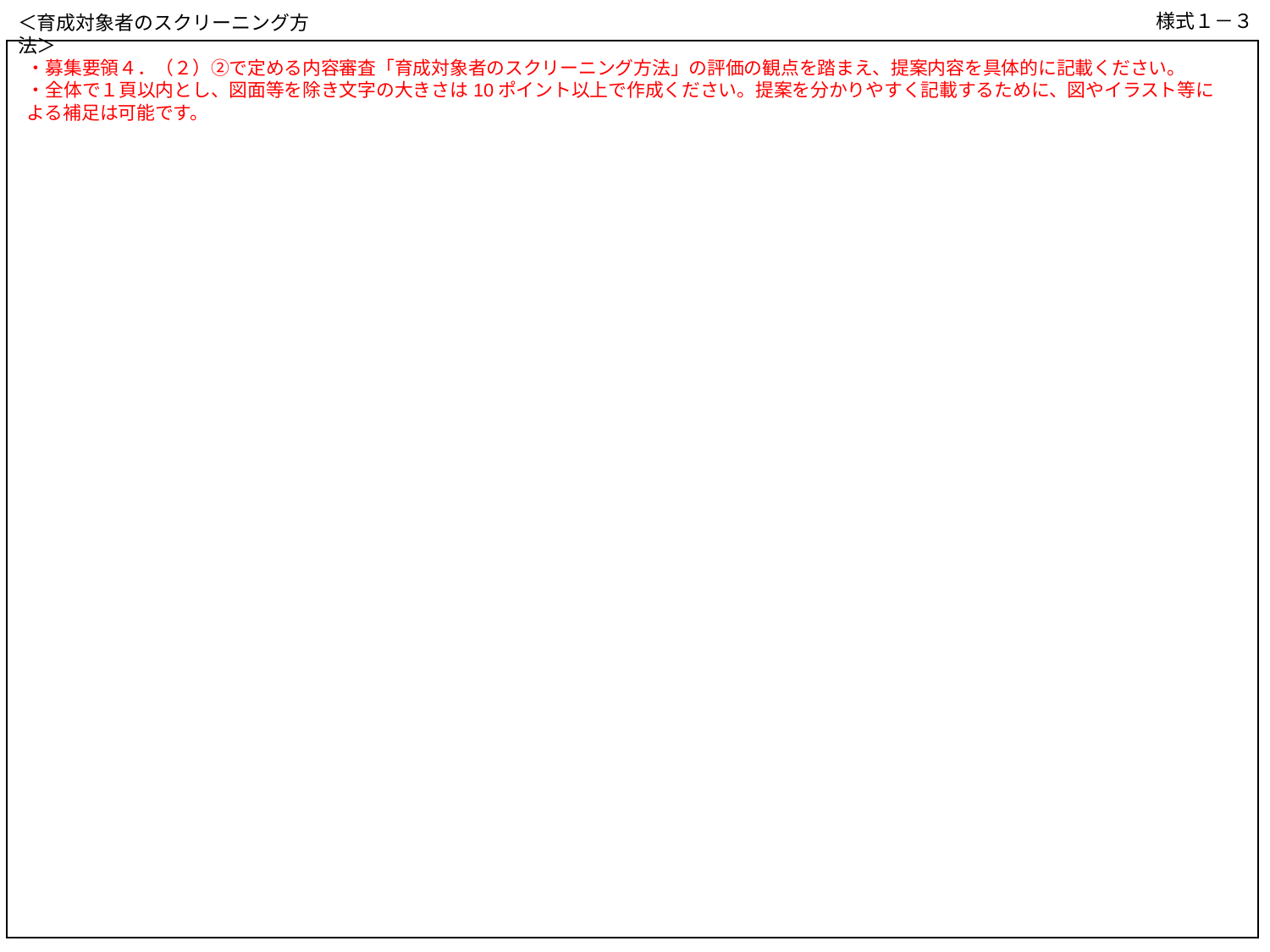

様式１－３
＜育成対象者のスクリーニング方法＞

・募集要領４．（２）②で定める内容審査「育成対象者のスクリーニング方法」の評価の観点を踏まえ、提案内容を具体的に記載ください。
・全体で１頁以内とし、図面等を除き文字の大きさは10ポイント以上で作成ください。提案を分かりやすく記載するために、図やイラスト等による補足は可能です。